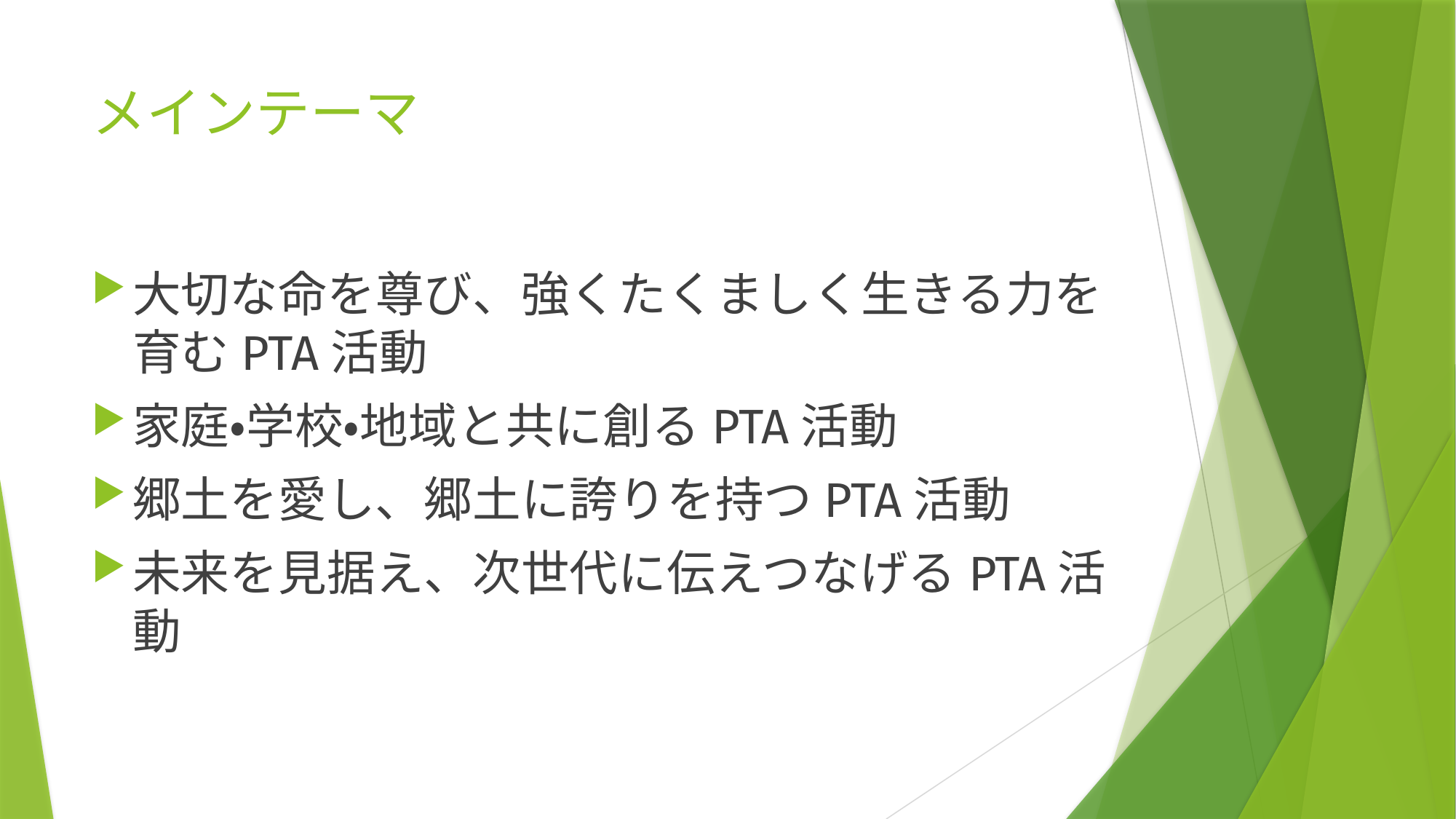

# メインテーマ
大切な命を尊び、強くたくましく生きる力を育むPTA活動
家庭・学校・地域と共に創るPTA活動
郷土を愛し、郷土に誇りを持つPTA活動
未来を見据え、次世代に伝えつなげるPTA活動